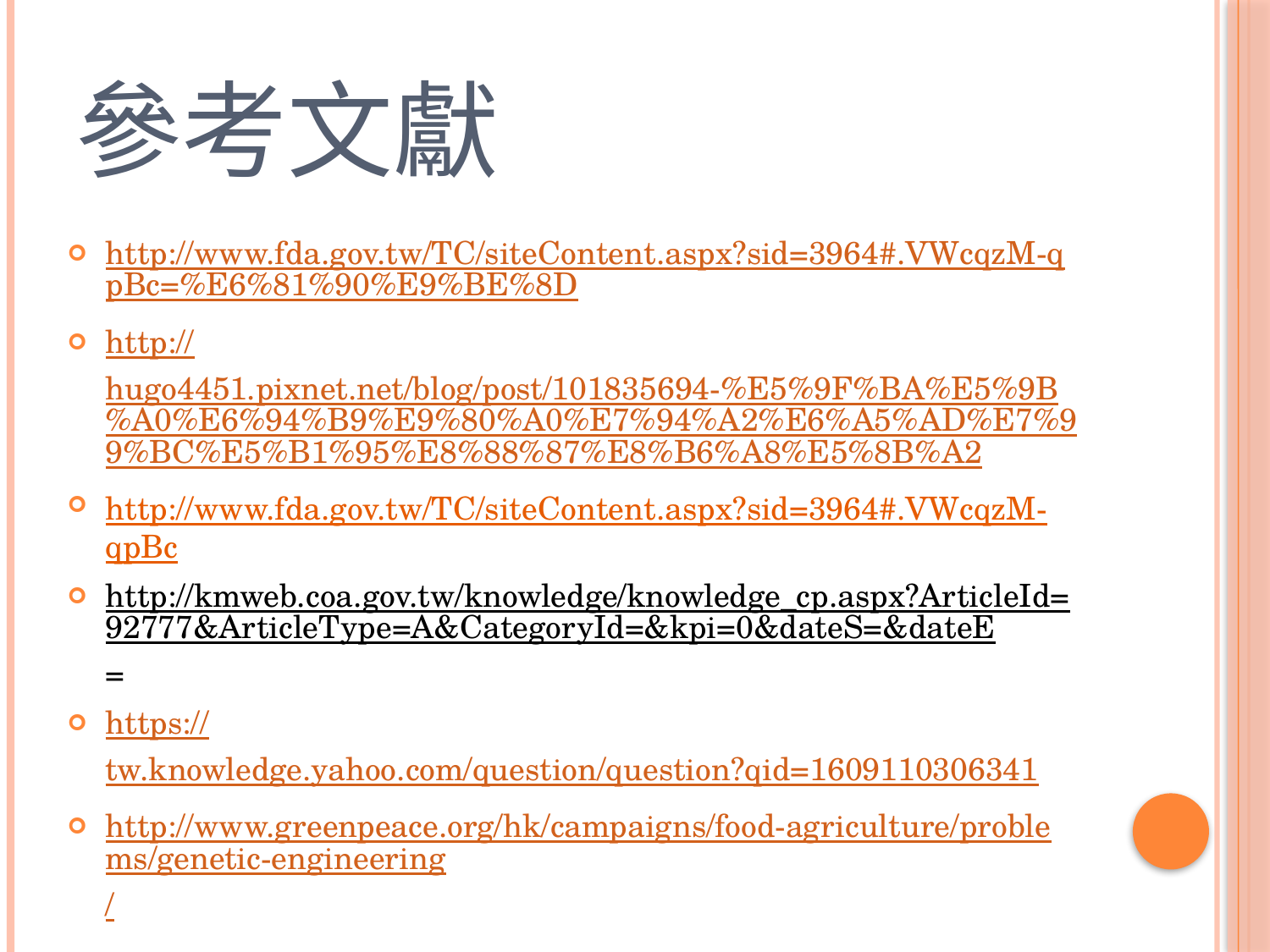

# 參考文獻
http://www.fda.gov.tw/TC/siteContent.aspx?sid=3964#.VWcqzM-qpBc=%E6%81%90%E9%BE%8D
http://hugo4451.pixnet.net/blog/post/101835694-%E5%9F%BA%E5%9B%A0%E6%94%B9%E9%80%A0%E7%94%A2%E6%A5%AD%E7%99%BC%E5%B1%95%E8%88%87%E8%B6%A8%E5%8B%A2
http://www.fda.gov.tw/TC/siteContent.aspx?sid=3964#.VWcqzM-qpBc
http://kmweb.coa.gov.tw/knowledge/knowledge_cp.aspx?ArticleId=92777&ArticleType=A&CategoryId=&kpi=0&dateS=&dateE=
https://tw.knowledge.yahoo.com/question/question?qid=1609110306341
http://www.greenpeace.org/hk/campaigns/food-agriculture/problems/genetic-engineering/